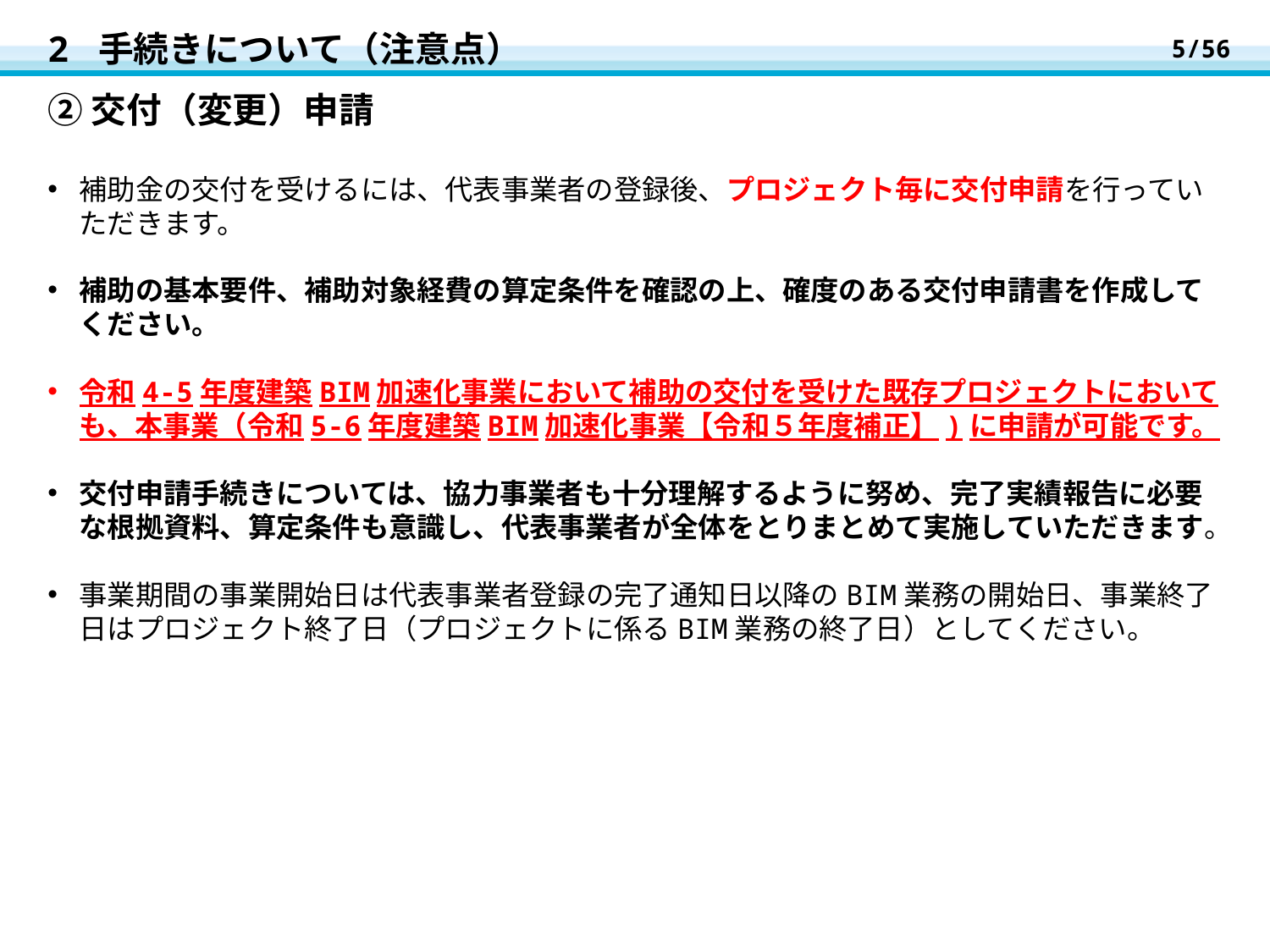

2 手続きについて（注意点）
5/56
# ②交付（変更）申請
補助金の交付を受けるには、代表事業者の登録後、プロジェクト毎に交付申請を行っていただきます。

補助の基本要件、補助対象経費の算定条件を確認の上、確度のある交付申請書を作成してください。

令和4-5年度建築BIM加速化事業において補助の交付を受けた既存プロジェクトにおいても、本事業（令和5-6年度建築BIM加速化事業【令和５年度補正】)に申請が可能です。

交付申請手続きについては、協力事業者も十分理解するように努め、完了実績報告に必要な根拠資料、算定条件も意識し、代表事業者が全体をとりまとめて実施していただきます。

事業期間の事業開始日は代表事業者登録の完了通知日以降のBIM業務の開始日、事業終了日はプロジェクト終了日（プロジェクトに係るBIM業務の終了日）としてください。